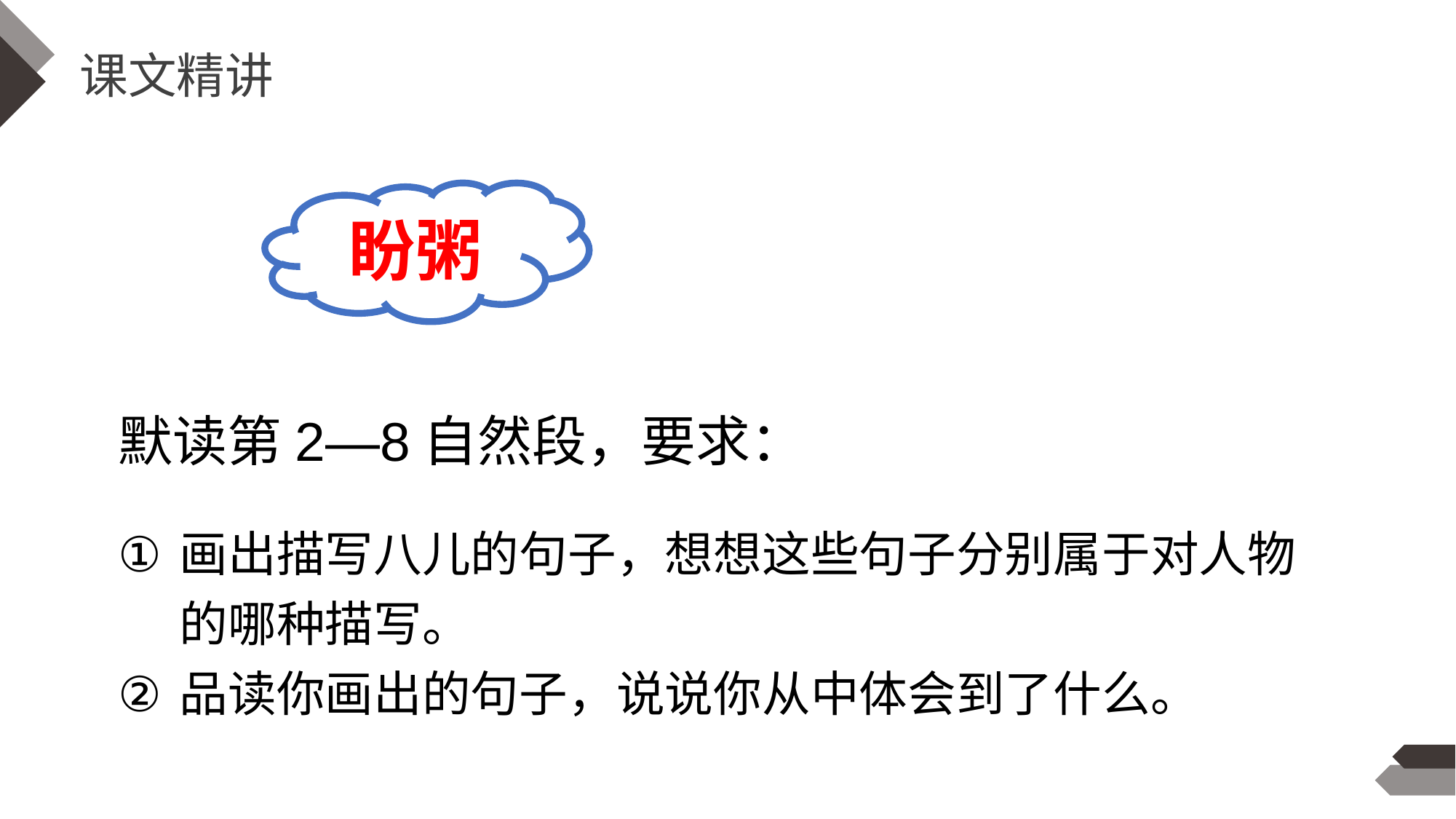

课文精讲
盼粥
默读第2—8自然段，要求：
画出描写八儿的句子，想想这些句子分别属于对人物的哪种描写。
品读你画出的句子，说说你从中体会到了什么。